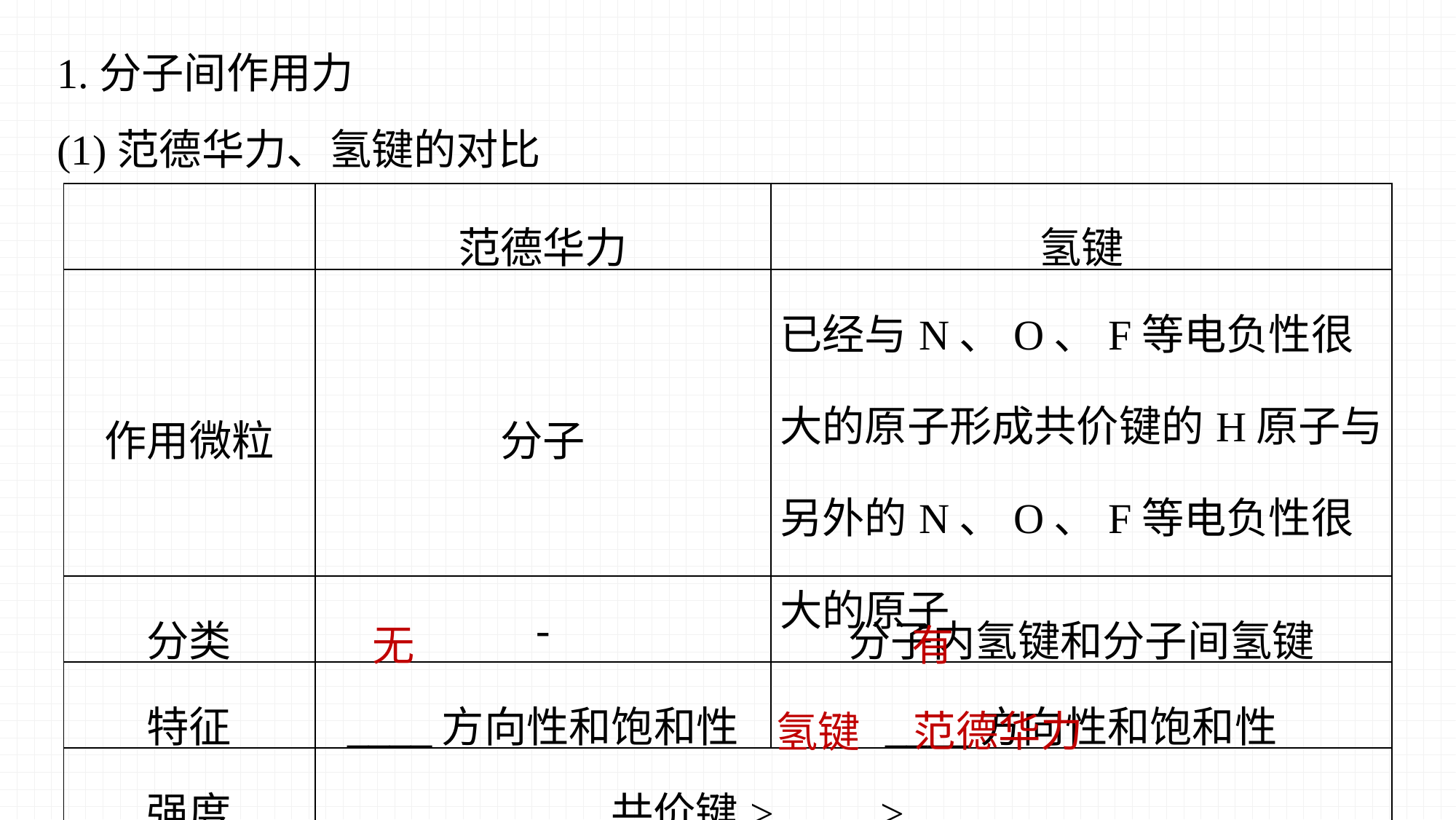

1.分子间作用力
(1)范德华力、氢键的对比
|  | 范德华力 | 氢键 |
| --- | --- | --- |
| 作用微粒 | 分子 | 已经与N、O、F等电负性很大的原子形成共价键的H原子与另外的N、O、F等电负性很大的原子 |
| 分类 | - | 分子内氢键和分子间氢键 |
| 特征 | \_\_\_\_方向性和饱和性 | \_\_\_\_方向性和饱和性 |
| 强度 | 共价键>\_\_\_\_\_>\_\_\_\_\_\_\_\_\_ |  |
无
有
范德华力
氢键